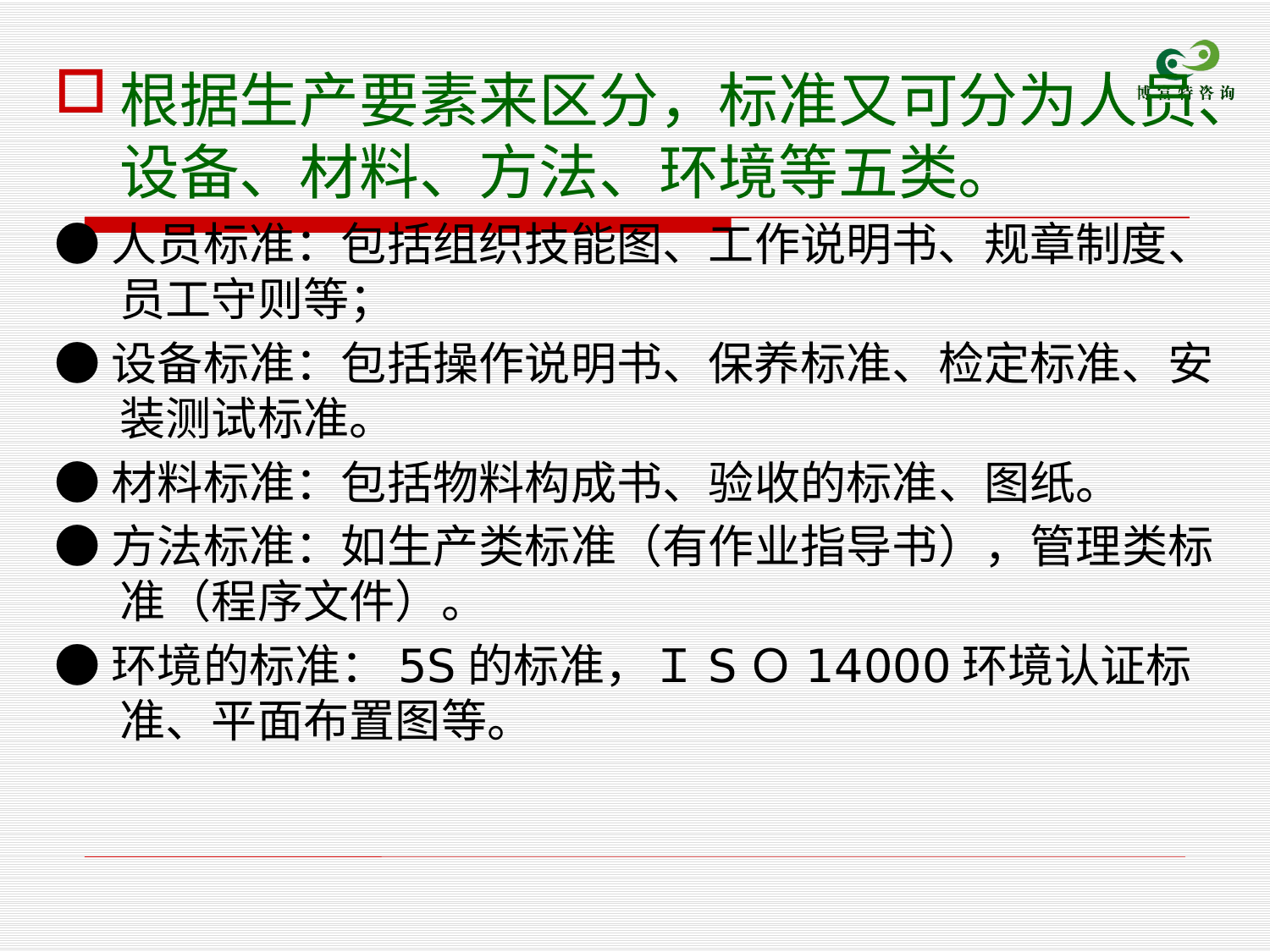

根据生产要素来区分，标准又可分为人员、设备、材料、方法、环境等五类。
●人员标准：包括组织技能图、工作说明书、规章制度、员工守则等；
●设备标准：包括操作说明书、保养标准、检定标准、安装测试标准。
●材料标准：包括物料构成书、验收的标准、图纸。
●方法标准：如生产类标准（有作业指导书），管理类标准（程序文件）。
●环境的标准：5S的标准，ＩSＯ14000环境认证标准、平面布置图等。
560